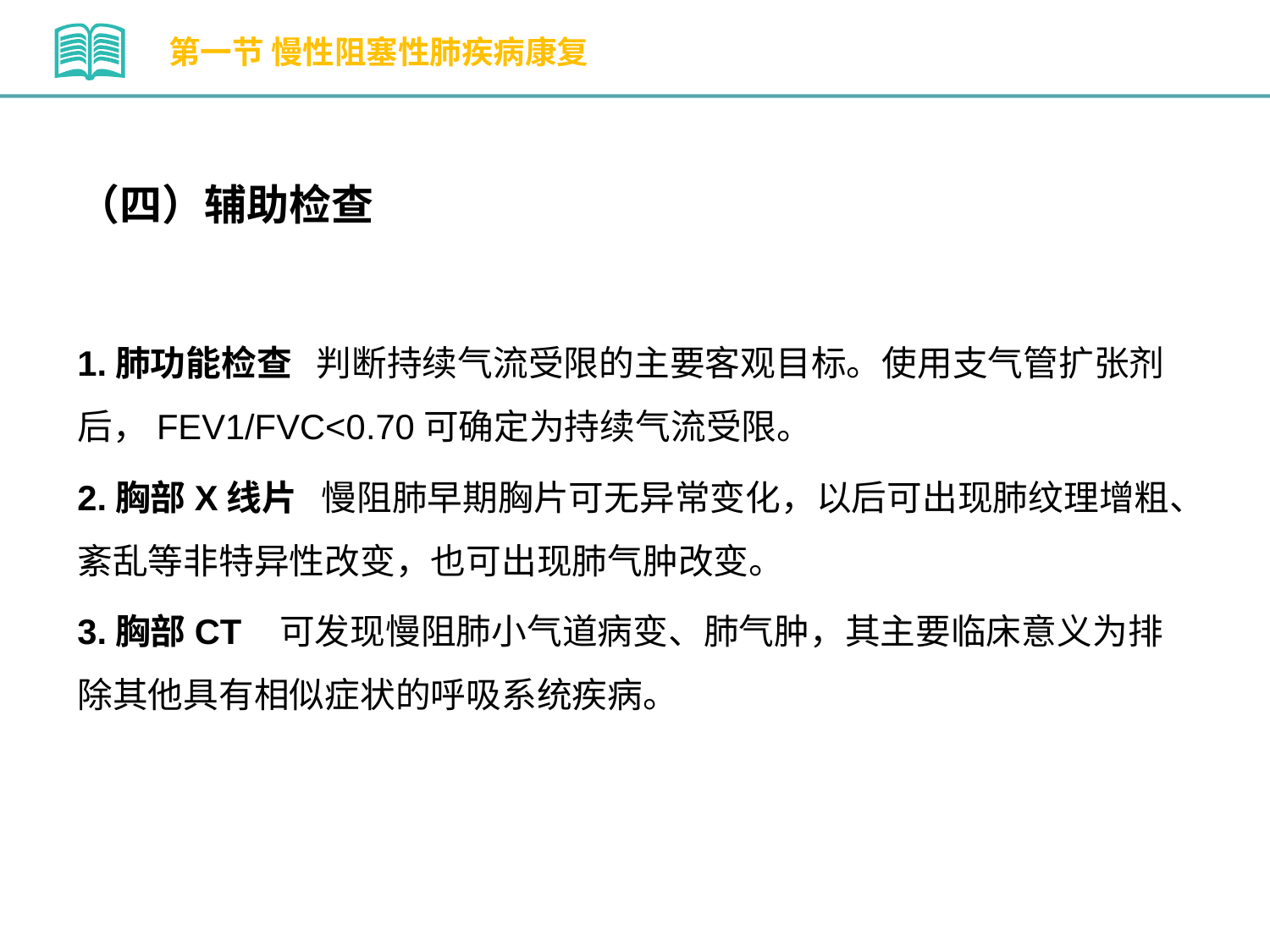

第一节 慢性阻塞性肺疾病康复
（四）辅助检查

1.肺功能检查   判断持续气流受限的主要客观目标。使用支气管扩张剂后，FEV1/FVC<0.70可确定为持续气流受限。
2.胸部X线片   慢阻肺早期胸片可无异常变化，以后可出现肺纹理增粗、紊乱等非特异性改变，也可出现肺气肿改变。
3.胸部CT   可发现慢阻肺小气道病变、肺气肿，其主要临床意义为排除其他具有相似症状的呼吸系统疾病。